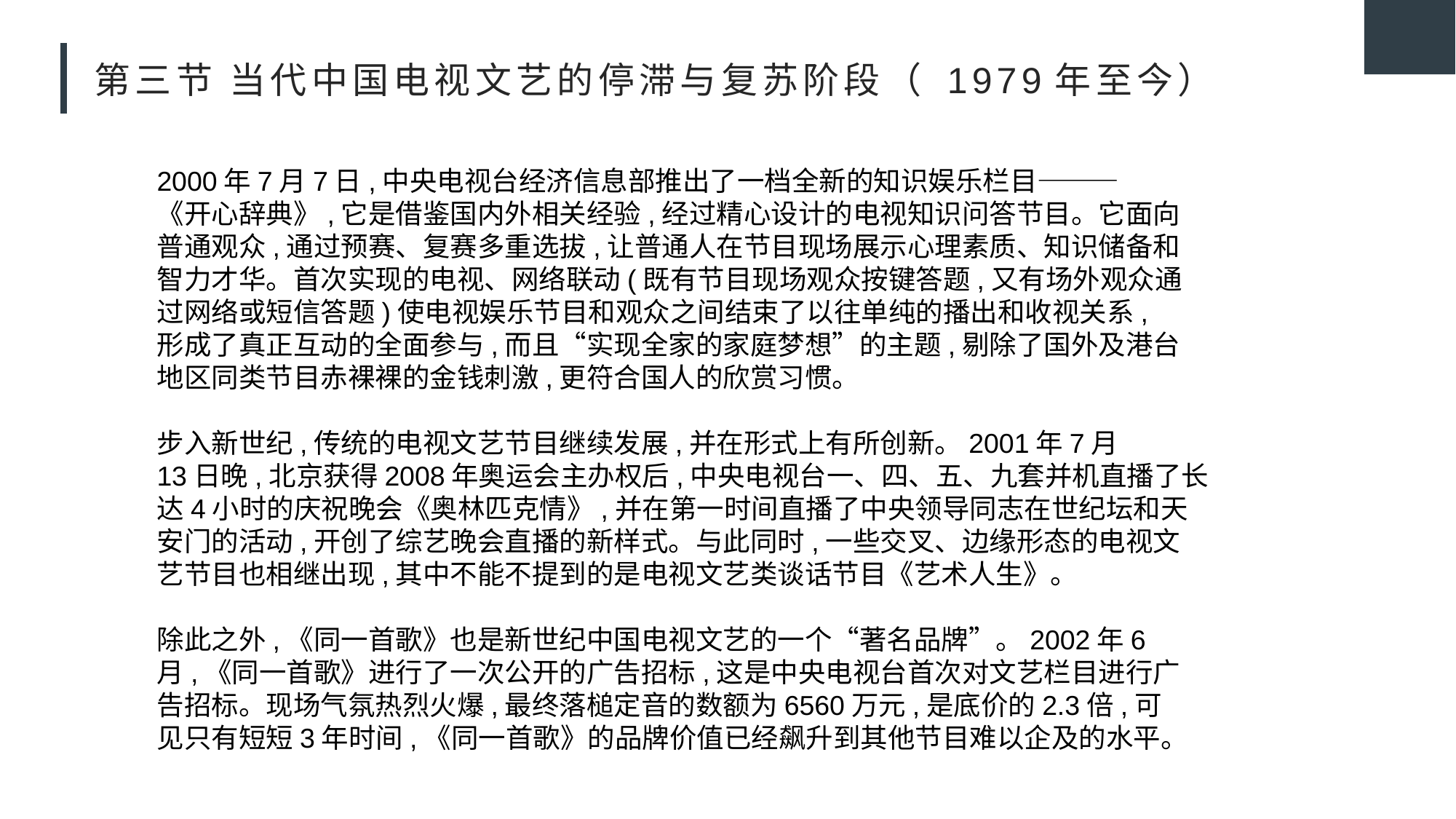

# 第三节 当代中国电视文艺的停滞与复苏阶段（ 1979年至今）
2000年7月7日,中央电视台经济信息部推出了一档全新的知识娱乐栏目———
《开心辞典》,它是借鉴国内外相关经验,经过精心设计的电视知识问答节目。它面向
普通观众,通过预赛、复赛多重选拔,让普通人在节目现场展示心理素质、知识储备和
智力才华。首次实现的电视、网络联动(既有节目现场观众按键答题,又有场外观众通
过网络或短信答题)使电视娱乐节目和观众之间结束了以往单纯的播出和收视关系,
形成了真正互动的全面参与,而且“实现全家的家庭梦想”的主题,剔除了国外及港台
地区同类节目赤裸裸的金钱刺激,更符合国人的欣赏习惯。

步入新世纪,传统的电视文艺节目继续发展,并在形式上有所创新。2001年7月
13日晚,北京获得2008年奥运会主办权后,中央电视台一、四、五、九套并机直播了长
达4小时的庆祝晚会《奥林匹克情》,并在第一时间直播了中央领导同志在世纪坛和天
安门的活动,开创了综艺晚会直播的新样式。与此同时,一些交叉、边缘形态的电视文
艺节目也相继出现,其中不能不提到的是电视文艺类谈话节目《艺术人生》。

除此之外,《同一首歌》也是新世纪中国电视文艺的一个“著名品牌”。2002年6
月,《同一首歌》进行了一次公开的广告招标,这是中央电视台首次对文艺栏目进行广
告招标。现场气氛热烈火爆,最终落槌定音的数额为6560万元,是底价的2.3倍,可
见只有短短3年时间,《同一首歌》的品牌价值已经飙升到其他节目难以企及的水平。